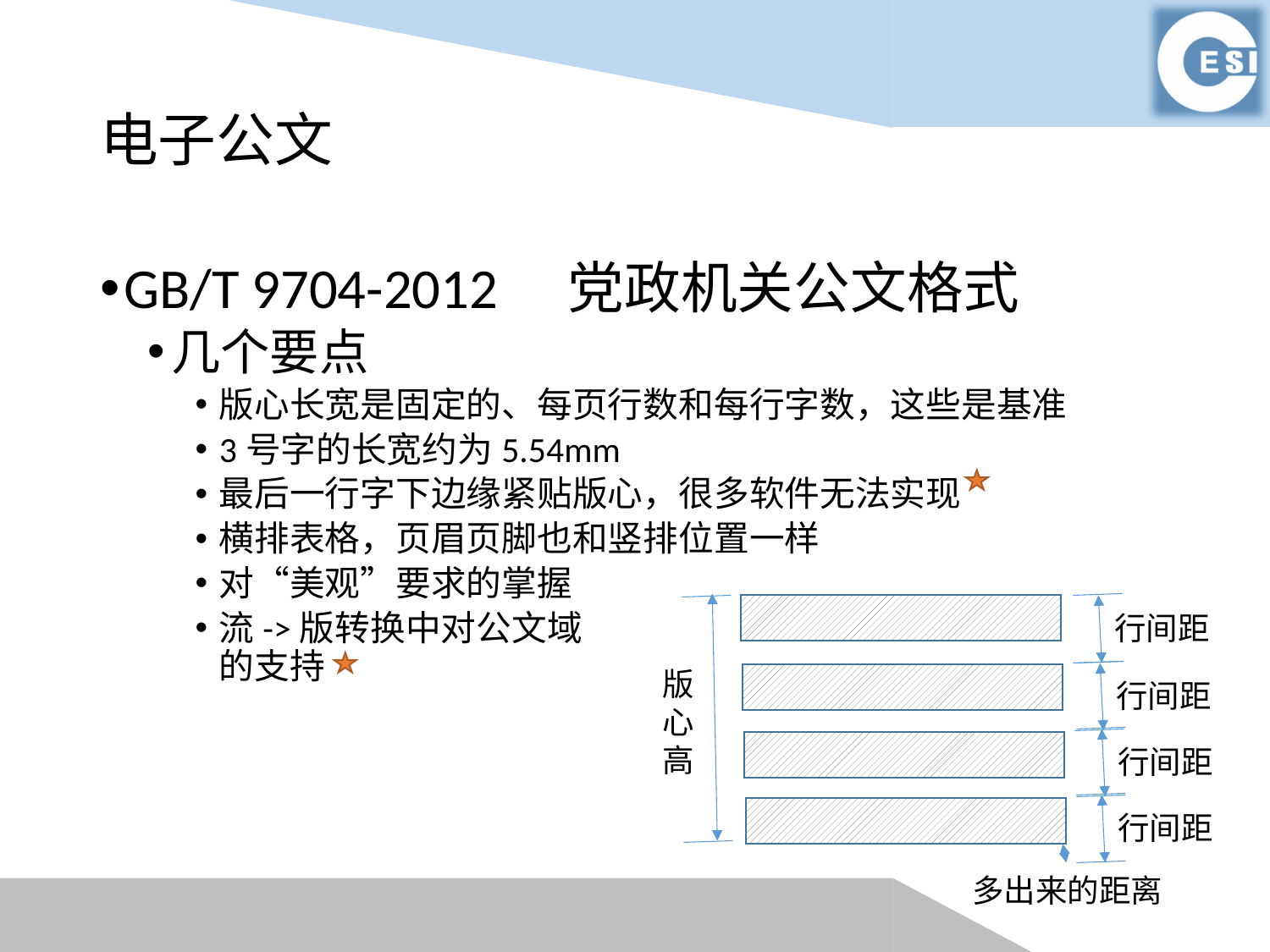

# 电子公文
GB/T 9704-2012　党政机关公文格式
几个要点
版心长宽是固定的、每页行数和每行字数，这些是基准
3号字的长宽约为5.54mm
最后一行字下边缘紧贴版心，很多软件无法实现
横排表格，页眉页脚也和竖排位置一样
对“美观”要求的掌握
流->版转换中对公文域
的支持

行间距
版心高

行间距

行间距

行间距
多出来的距离